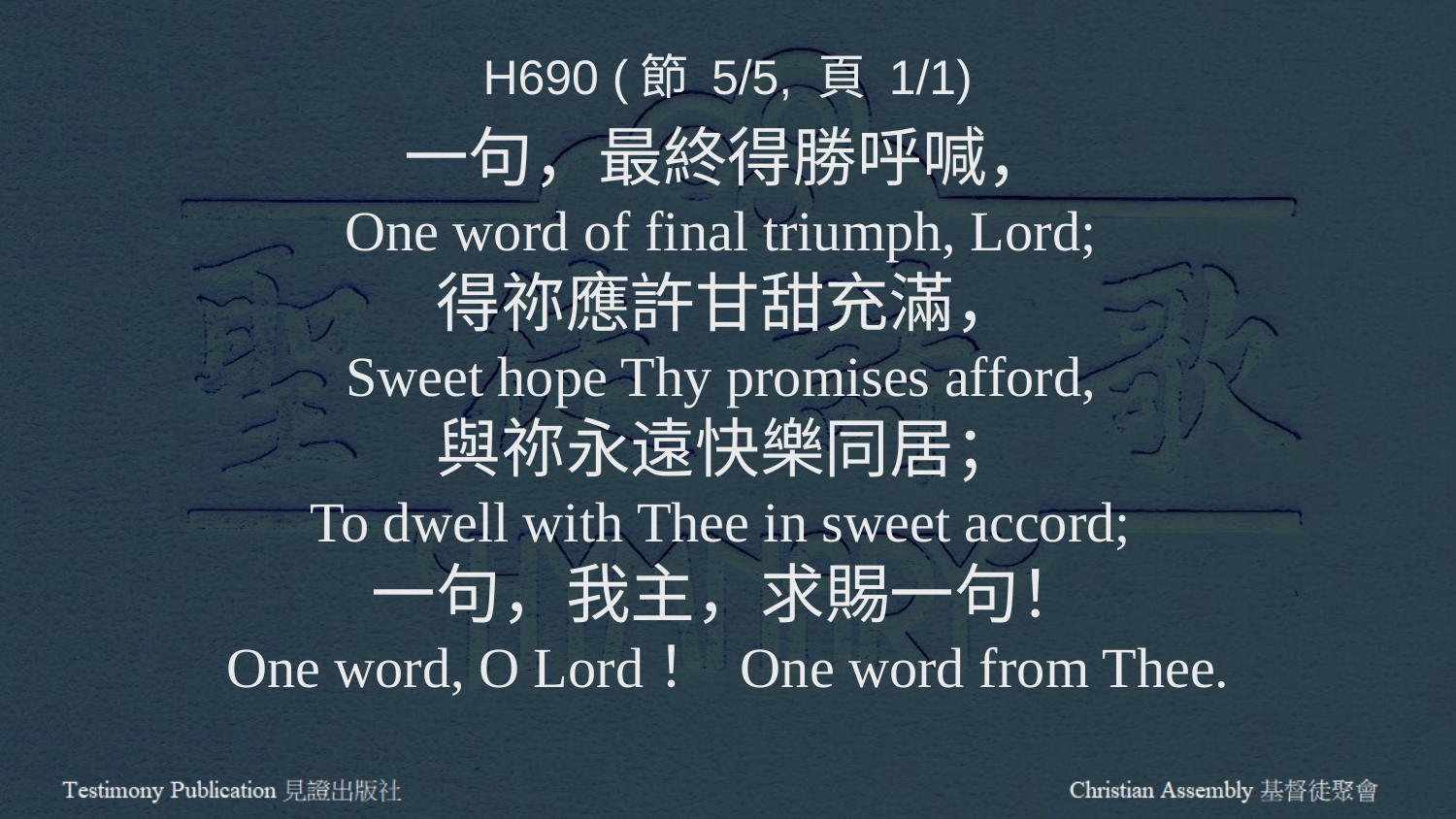

H690 (節 5/5, 頁 1/1)
一句，最終得勝呼喊，
One word of final triumph, Lord;
得祢應許甘甜充滿，
Sweet hope Thy promises afford,
與祢永遠快樂同居；
To dwell with Thee in sweet accord;
一句，我主，求賜一句！
One word, O Lord！ One word from Thee.